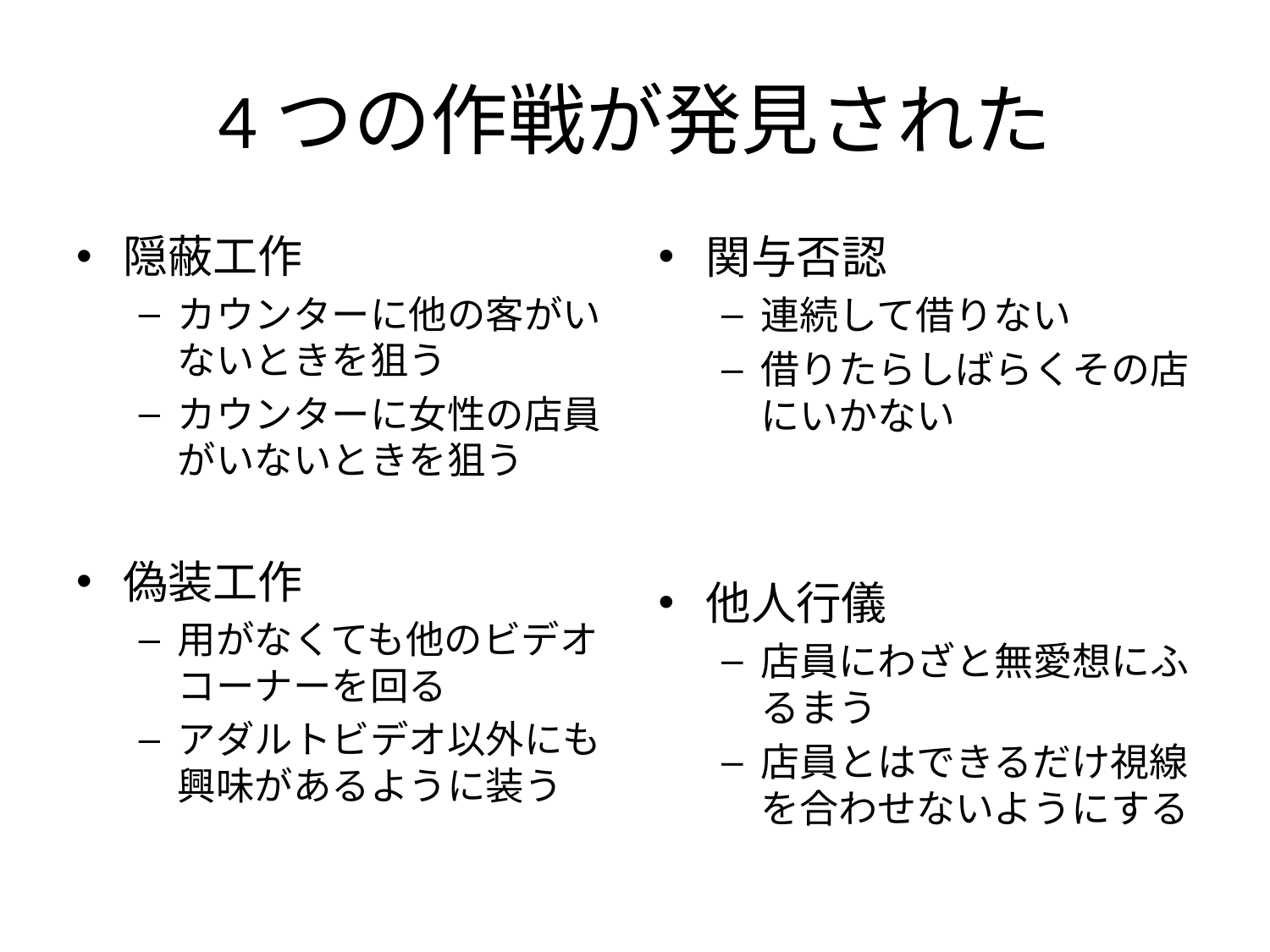

# 4つの作戦が発見された
隠蔽工作
カウンターに他の客がいないときを狙う
カウンターに女性の店員がいないときを狙う

偽装工作
用がなくても他のビデオコーナーを回る
アダルトビデオ以外にも興味があるように装う

関与否認
連続して借りない
借りたらしばらくその店にいかない

他人行儀
店員にわざと無愛想にふるまう
店員とはできるだけ視線を合わせないようにする